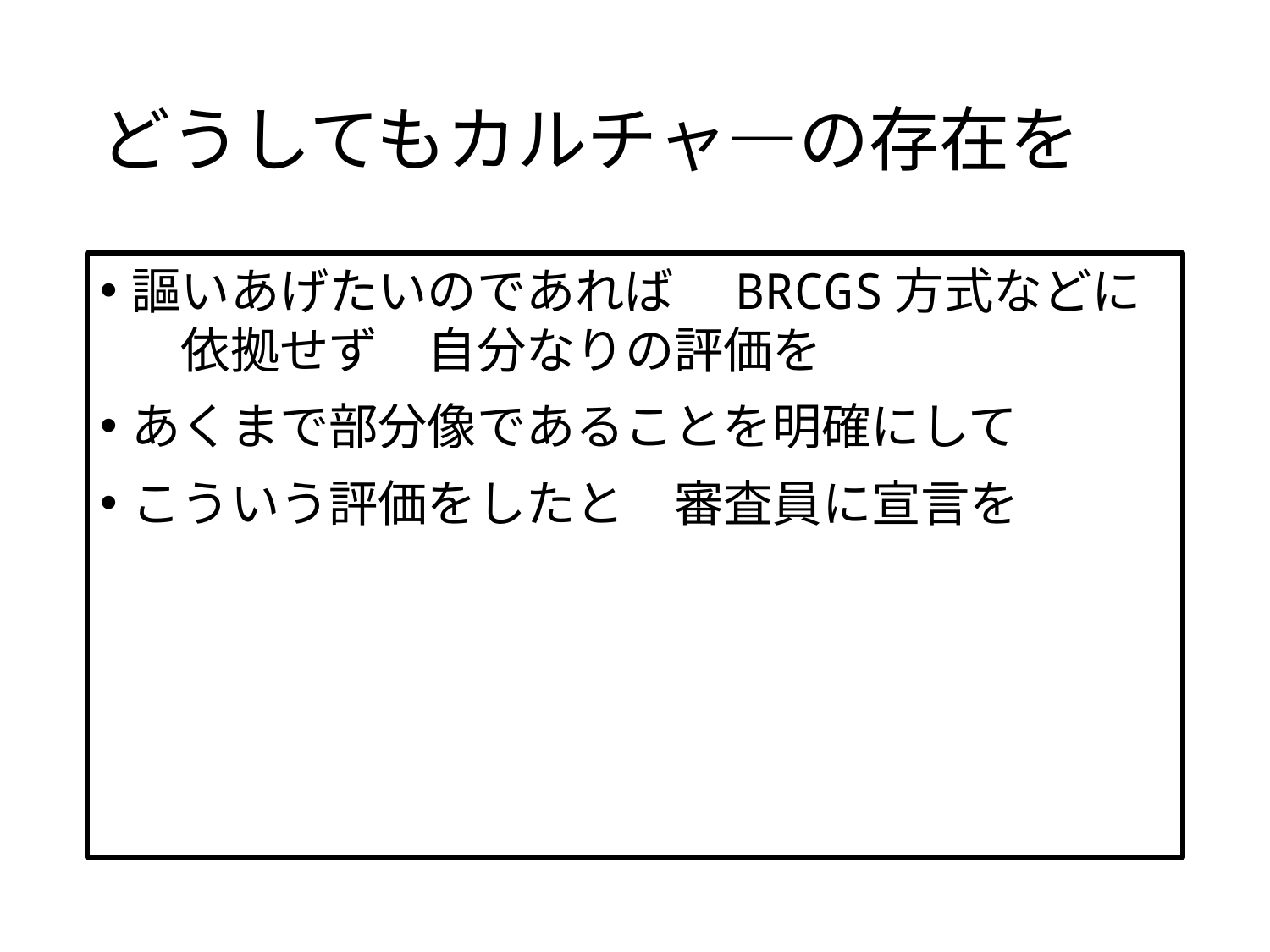

# どうしてもカルチャ―の存在を
謳いあげたいのであれば　BRCGS方式などに　依拠せず　自分なりの評価を
あくまで部分像であることを明確にして
こういう評価をしたと　審査員に宣言を